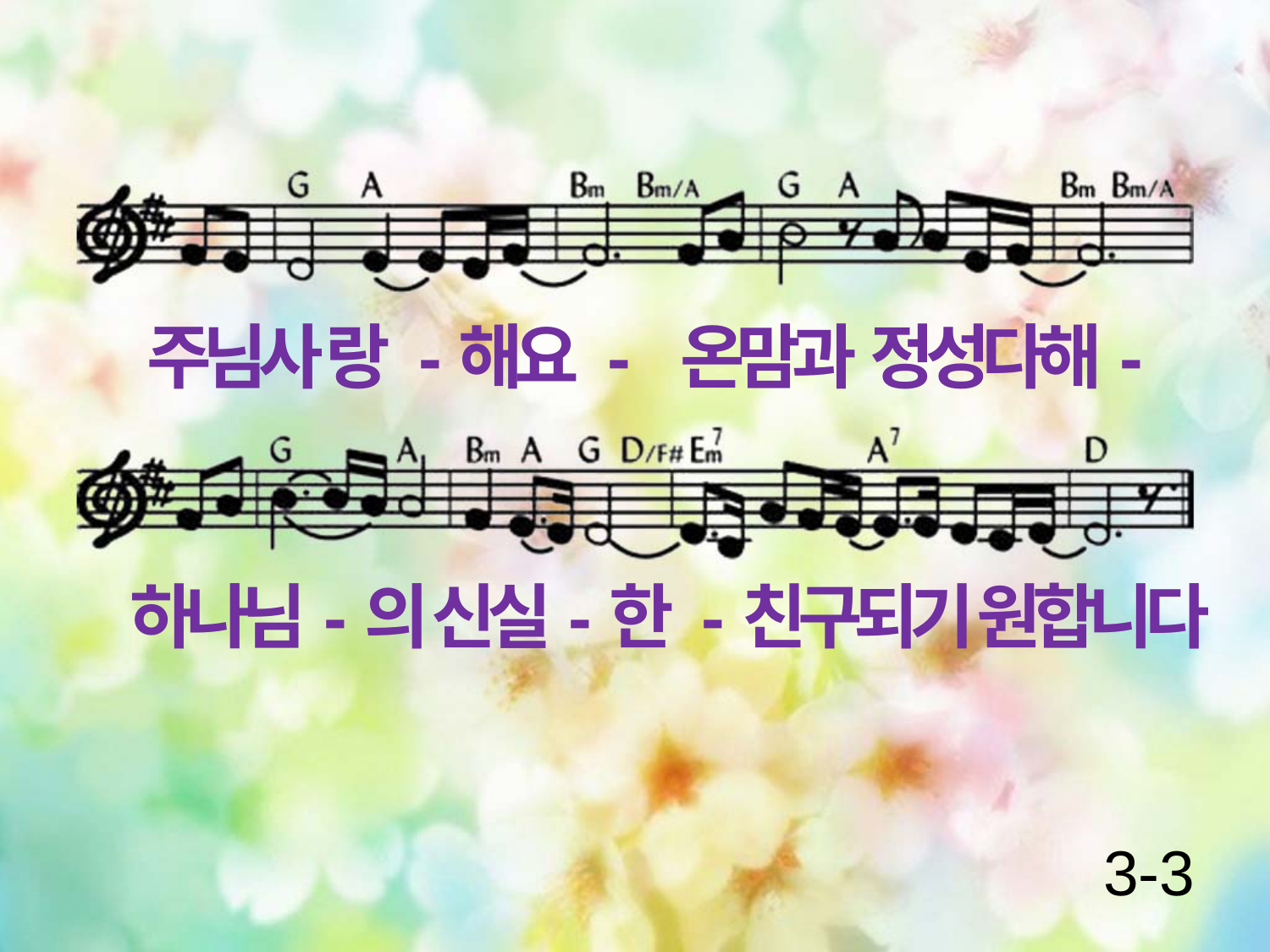

주님사 랑 -해요 -   온맘과  정성다해-
하나님-의 신실-한 -친구되기 원합니다
3-3